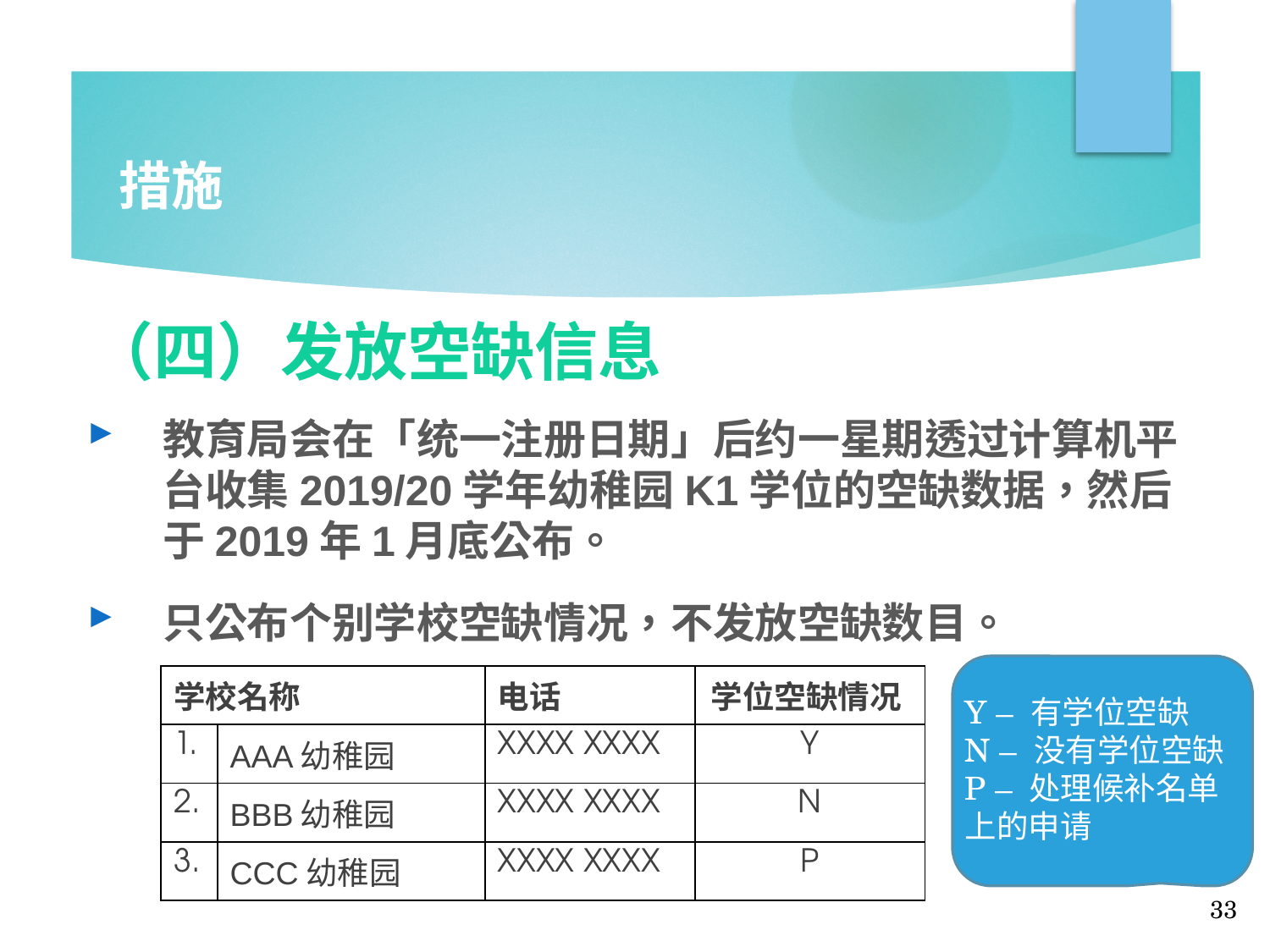

# 措施
（四）发放空缺信息
教育局会在「统一注册日期」后约一星期透过计算机平台收集2019/20学年幼稚园K1学位的空缺数据，然后于2019年1月底公布。
只公布个别学校空缺情况，不发放空缺数目。

| 学校名称 |  | 电话 | 学位空缺情况 |
| --- | --- | --- | --- |
| 1. | AAA幼稚园 | XXXX XXXX | Y |
| 2. | BBB幼稚园 | XXXX XXXX | N |
| 3. | CCC幼稚园 | XXXX XXXX | P |
Y – 有学位空缺
N – 没有学位空缺
P – 处理候补名单上的申请
33